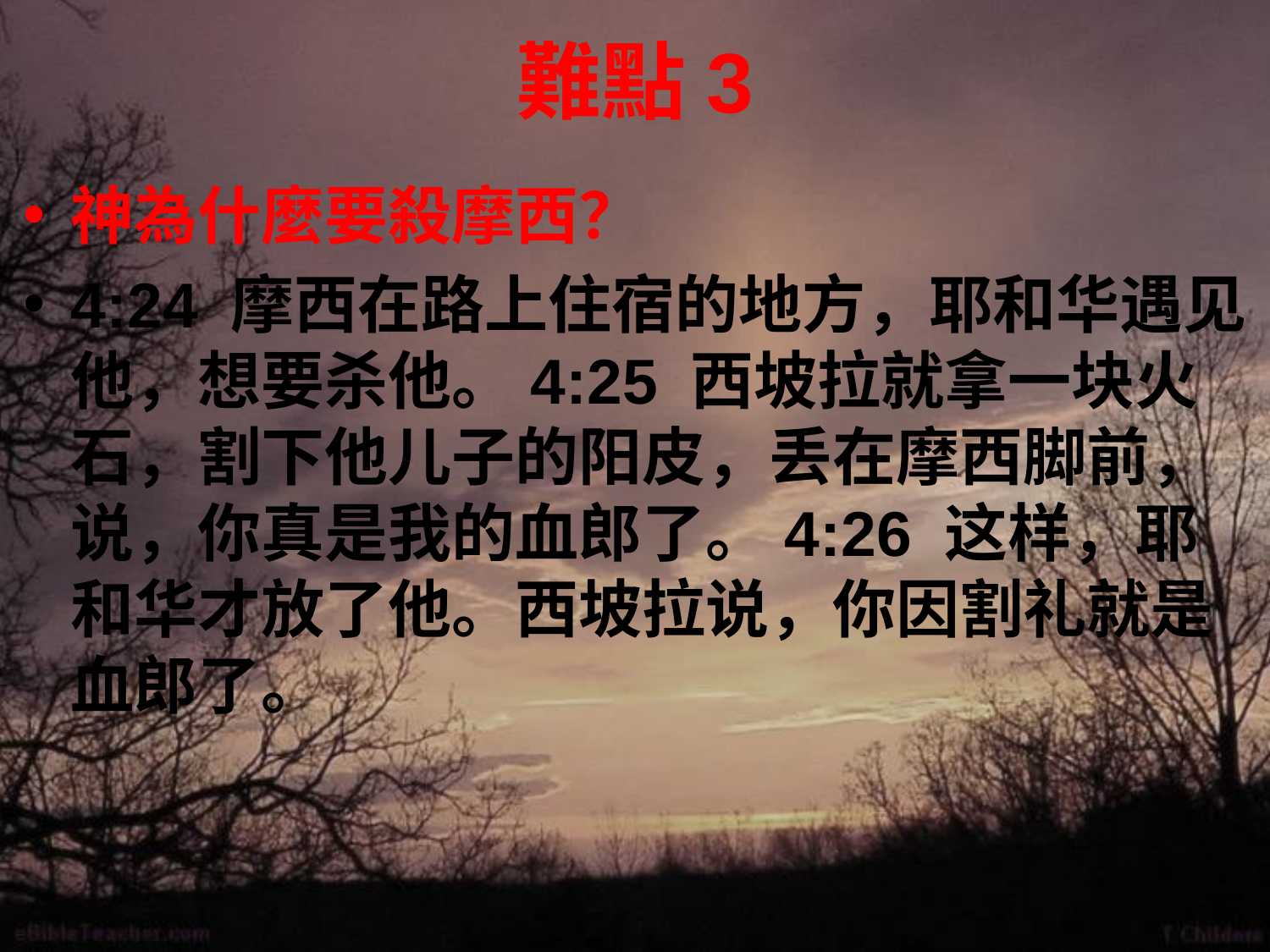

# 難點3
神為什麼要殺摩西？
4:24 摩西在路上住宿的地方，耶和华遇见他，想要杀他。4:25 西坡拉就拿一块火石，割下他儿子的阳皮，丢在摩西脚前，说，你真是我的血郎了。4:26 这样，耶和华才放了他。西坡拉说，你因割礼就是血郎了。